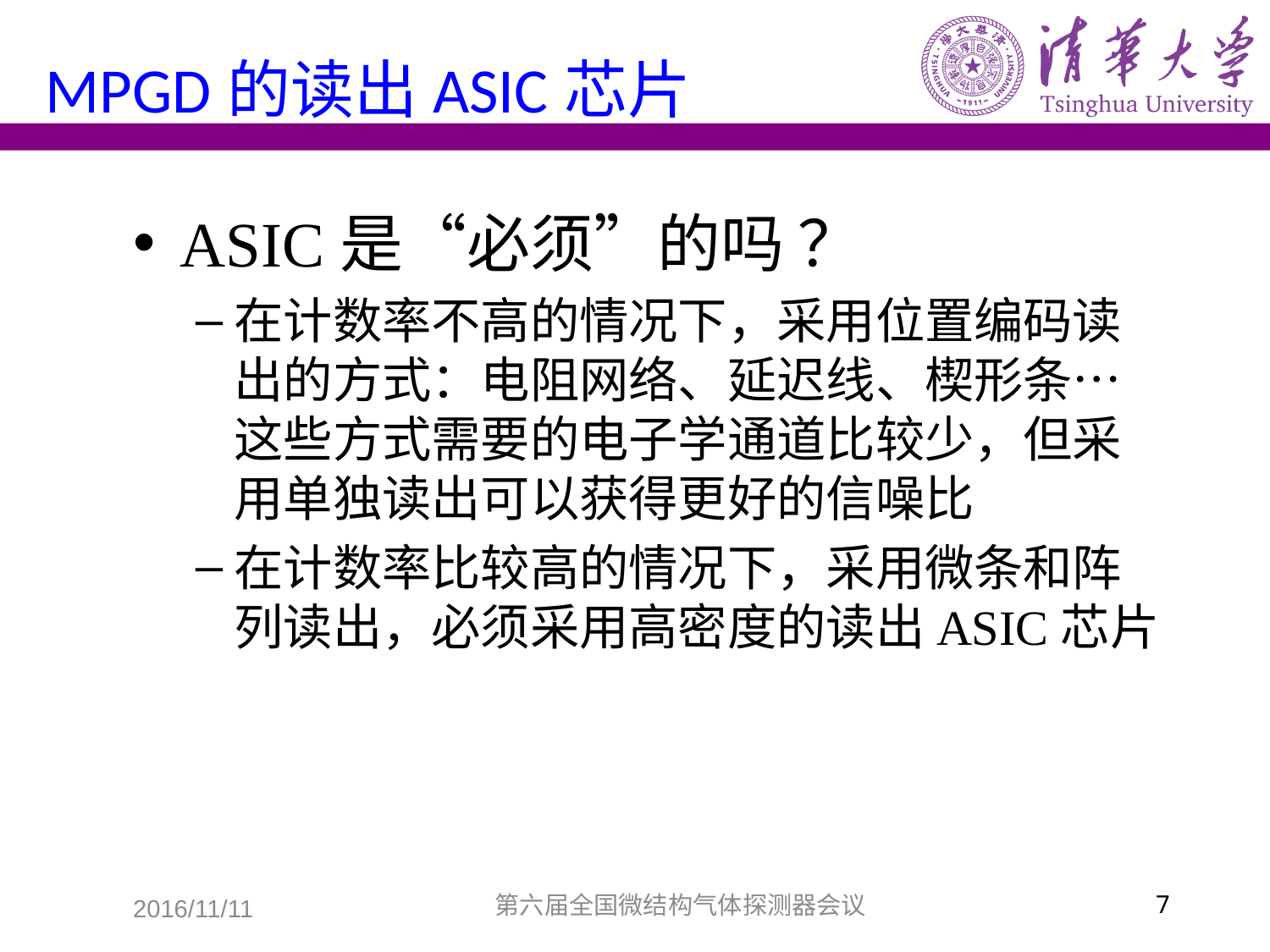

# MPGD的读出ASIC芯片
ASIC是“必须”的吗 ？
在计数率不高的情况下，采用位置编码读出的方式：电阻网络、延迟线、楔形条…这些方式需要的电子学通道比较少，但采用单独读出可以获得更好的信噪比
在计数率比较高的情况下，采用微条和阵列读出，必须采用高密度的读出ASIC芯片

2016/11/11
第六届全国微结构气体探测器会议
7